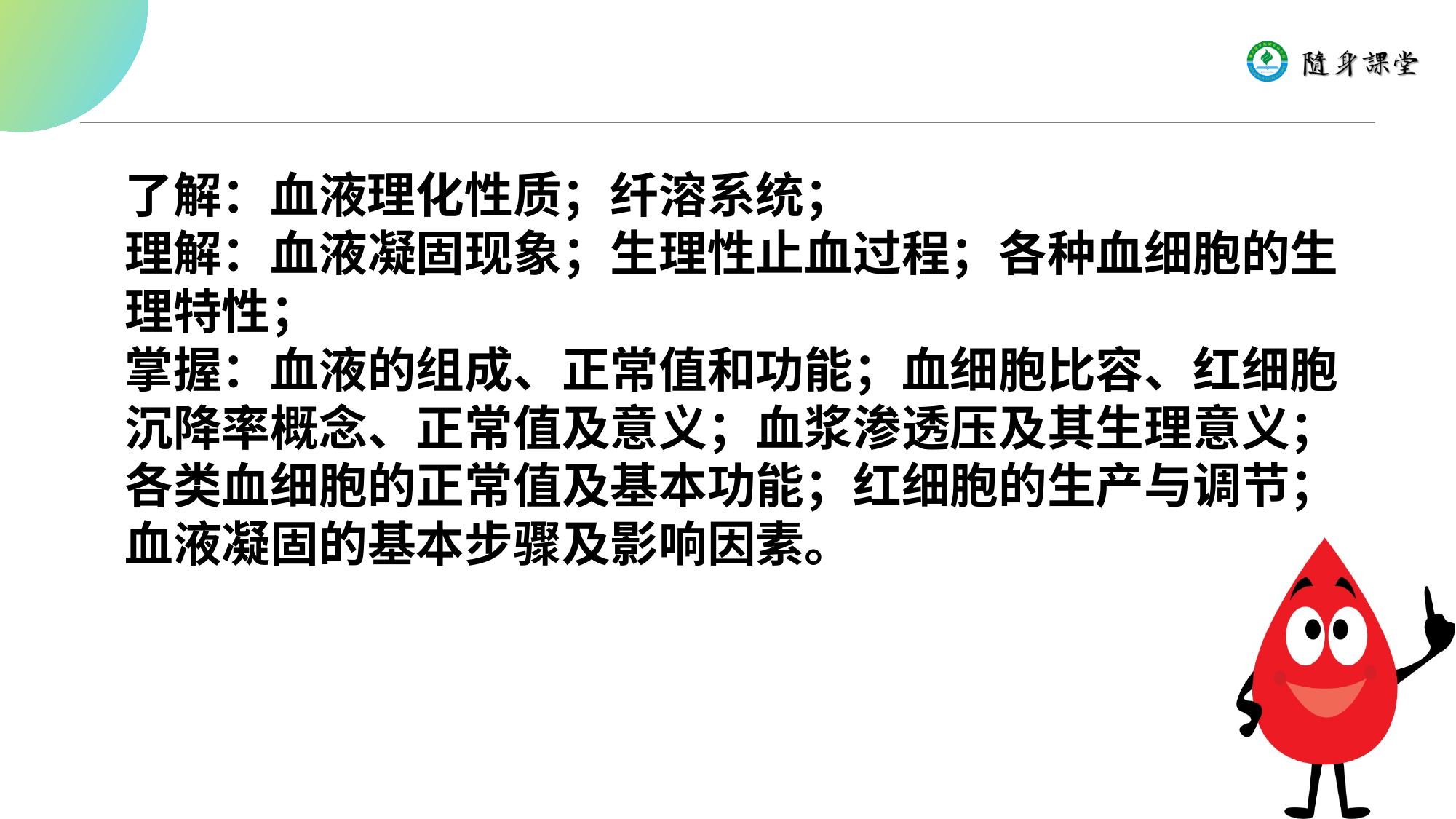

了解：血液理化性质；纤溶系统；
理解：血液凝固现象；生理性止血过程；各种血细胞的生理特性；
掌握：血液的组成、正常值和功能；血细胞比容、红细胞沉降率概念、正常值及意义；血浆渗透压及其生理意义；各类血细胞的正常值及基本功能；红细胞的生产与调节；血液凝固的基本步骤及影响因素。